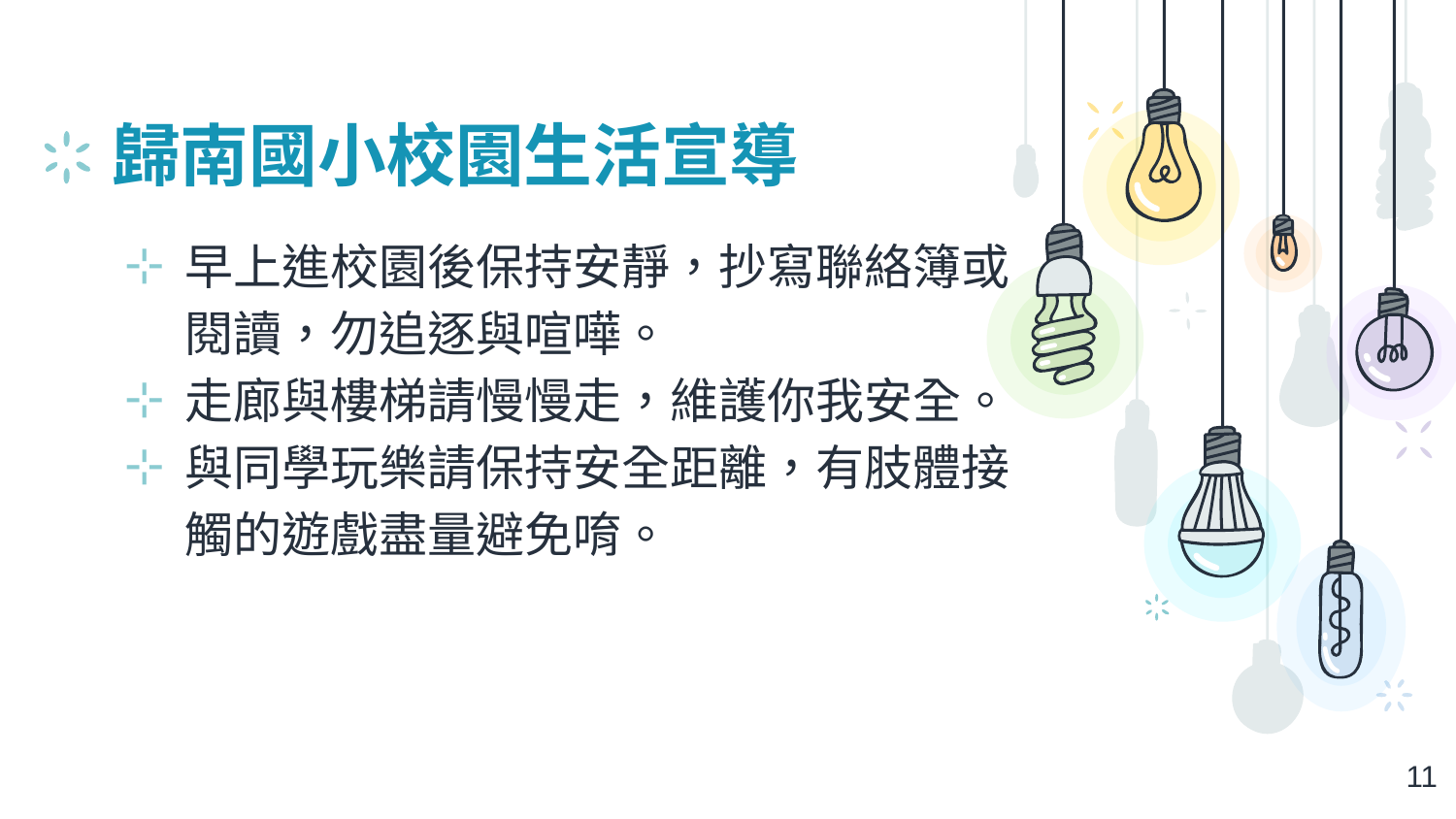

# 歸南國小校園生活宣導
早上進校園後保持安靜，抄寫聯絡簿或閱讀，勿追逐與喧嘩。
走廊與樓梯請慢慢走，維護你我安全。
與同學玩樂請保持安全距離，有肢體接觸的遊戲盡量避免唷。

11